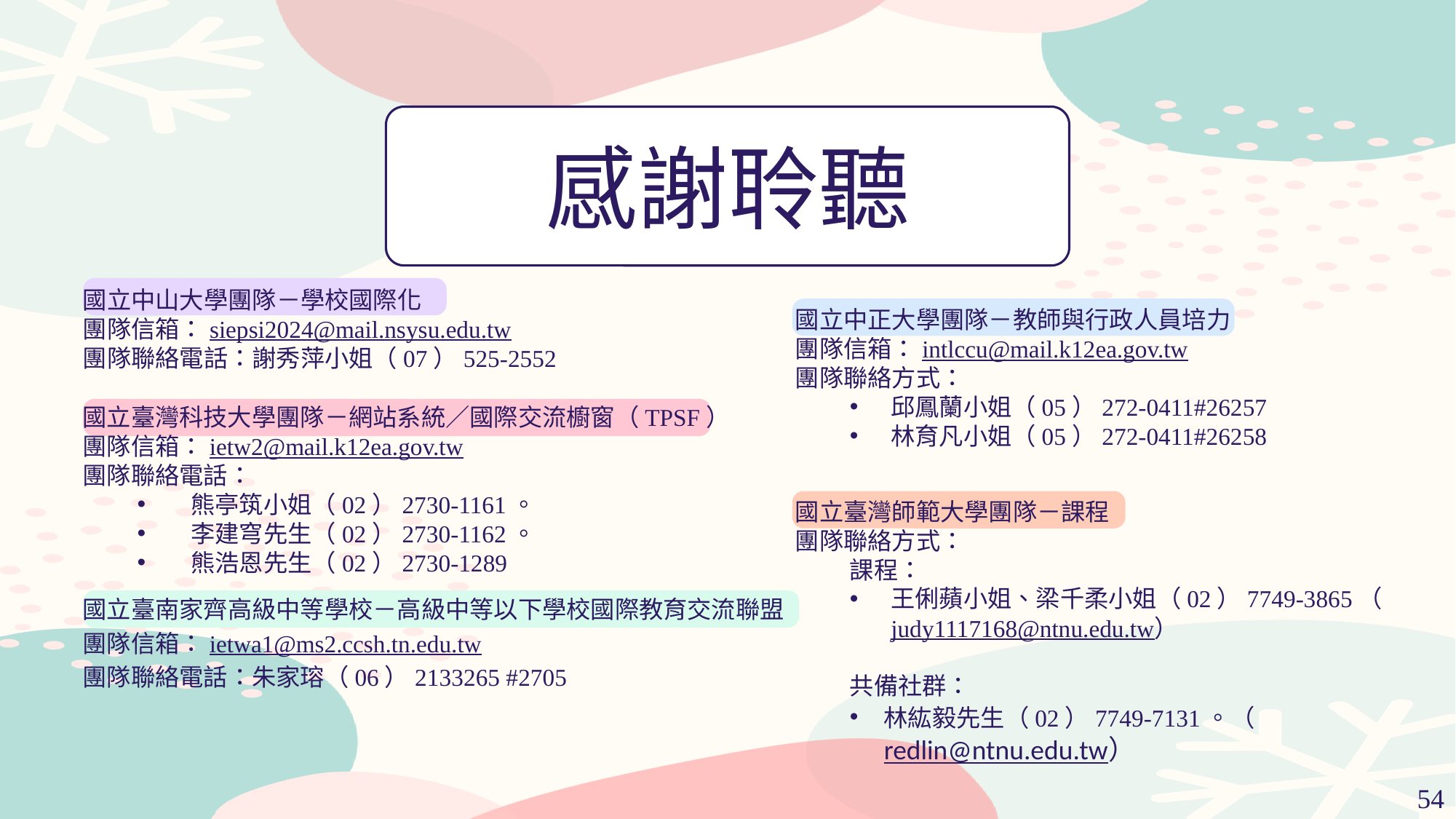

感謝聆聽

國立中山大學團隊－學校國際化
團隊信箱：siepsi2024@mail.nsysu.edu.tw
團隊聯絡電話：謝秀萍小姐（07）525-2552

國立中正大學團隊－教師與行政人員培力
團隊信箱：intlccu@mail.k12ea.gov.tw
團隊聯絡方式：
邱鳳蘭小姐（05）272-0411#26257
林育凡小姐（05）272-0411#26258
國立臺灣科技大學團隊－網站系統／國際交流櫥窗（TPSF）
團隊信箱：ietw2@mail.k12ea.gov.tw
團隊聯絡電話：
熊亭筑小姐（02）2730-1161。
李建穹先生（02）2730-1162。
熊浩恩先生（02）2730-1289

國立臺灣師範大學團隊－課程
團隊聯絡方式：
課程：
王俐蘋小姐、梁千柔小姐（02）7749-3865（judy1117168@ntnu.edu.tw）

共備社群：
林紘毅先生（02）7749-7131。（ redlin@ntnu.edu.tw）

國立臺南家齊高級中等學校－高級中等以下學校國際教育交流聯盟
團隊信箱：ietwa1@ms2.ccsh.tn.edu.tw
團隊聯絡電話：朱家瑢（06）2133265 #2705
54